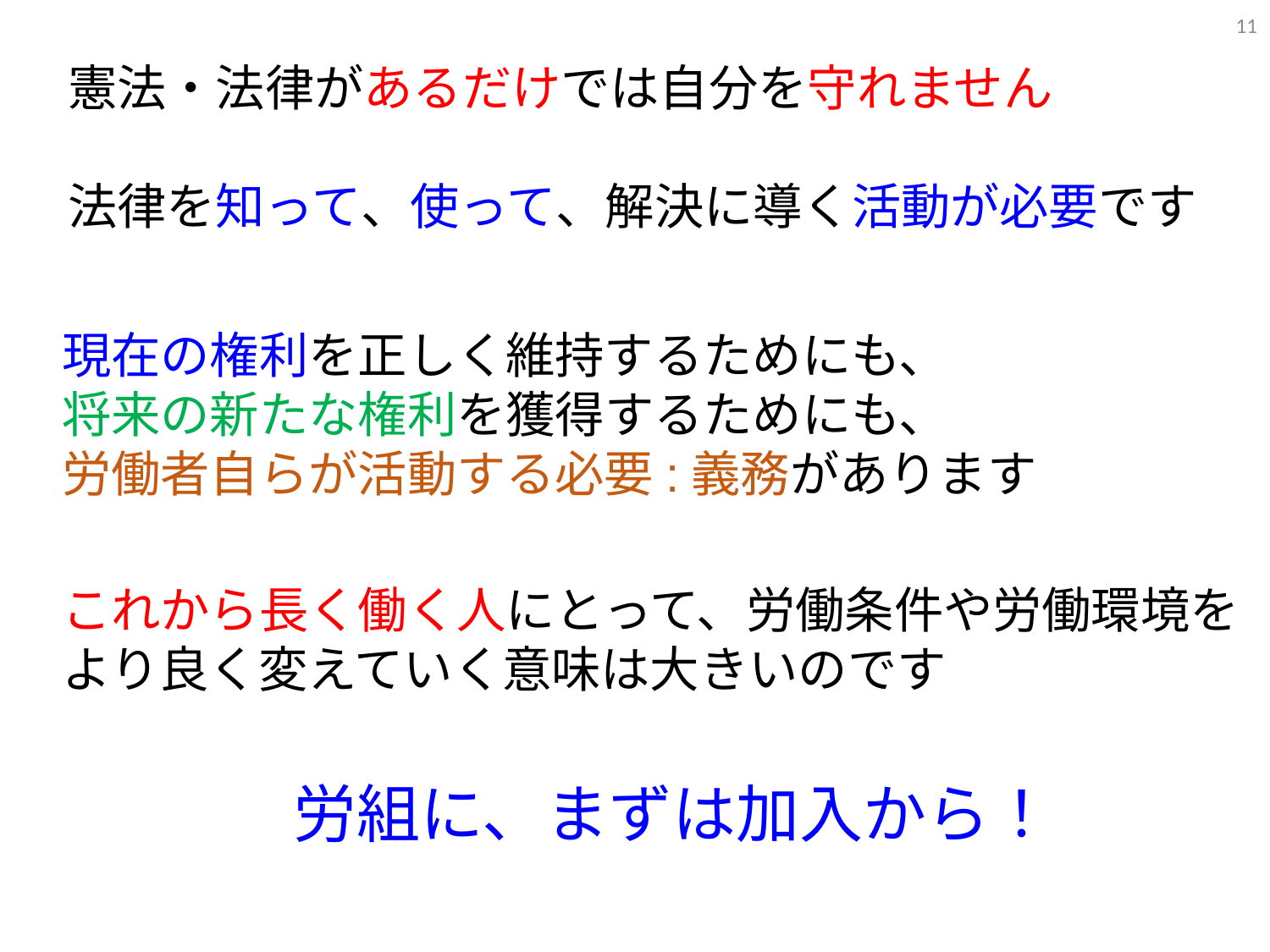

11
憲法・法律があるだけでは自分を守れません

法律を知って、使って、解決に導く活動が必要です
現在の権利を正しく維持するためにも、
将来の新たな権利を獲得するためにも、
労働者自らが活動する必要:義務があります
これから長く働く人にとって、労働条件や労働環境をより良く変えていく意味は大きいのです
労組に、まずは加入から！